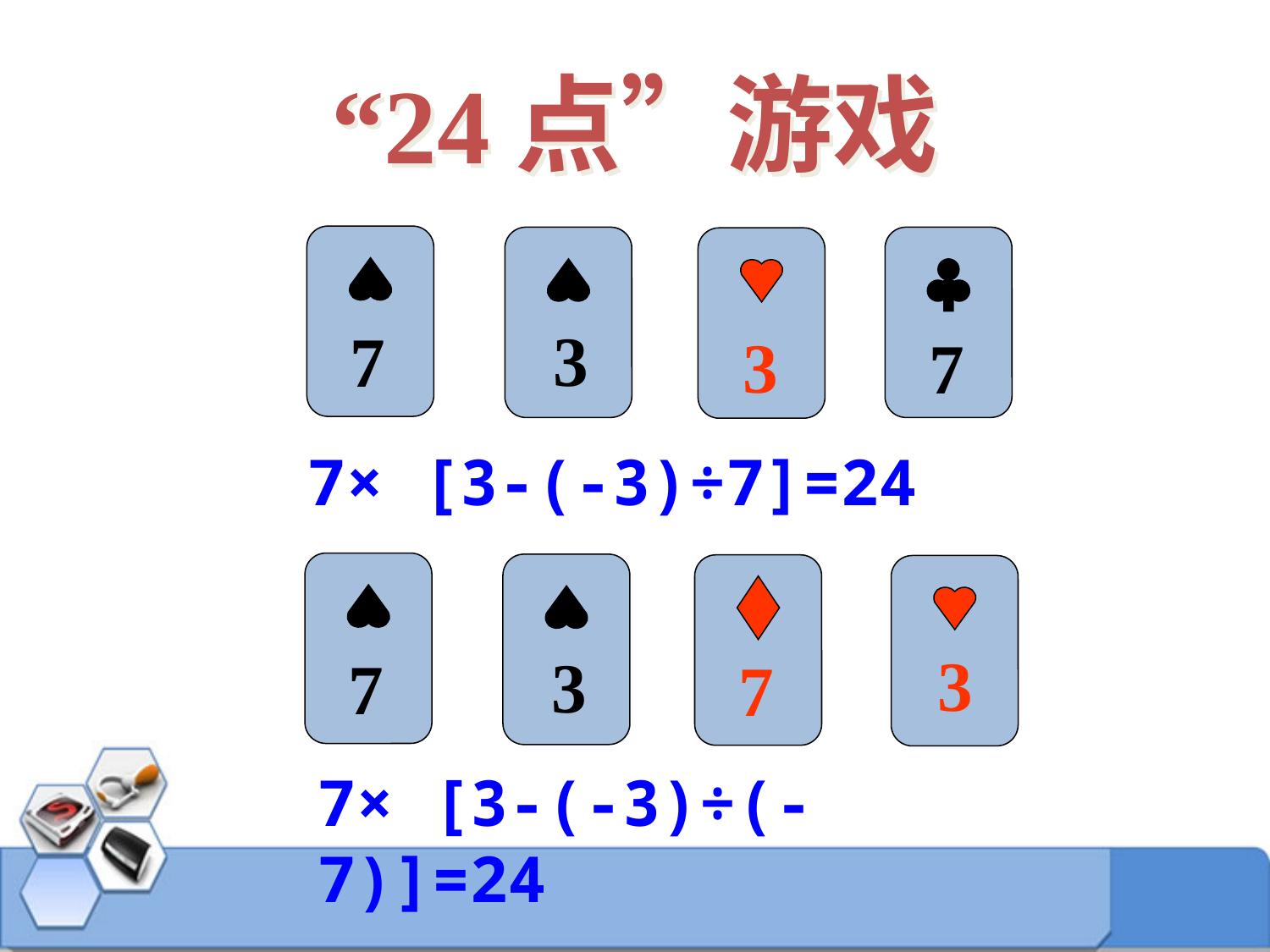

“24点”游戏

3
7
3
7
7× [3-(-3)÷7]=24

3
3
7
7
7× [3-(-3)÷(-7)]=24